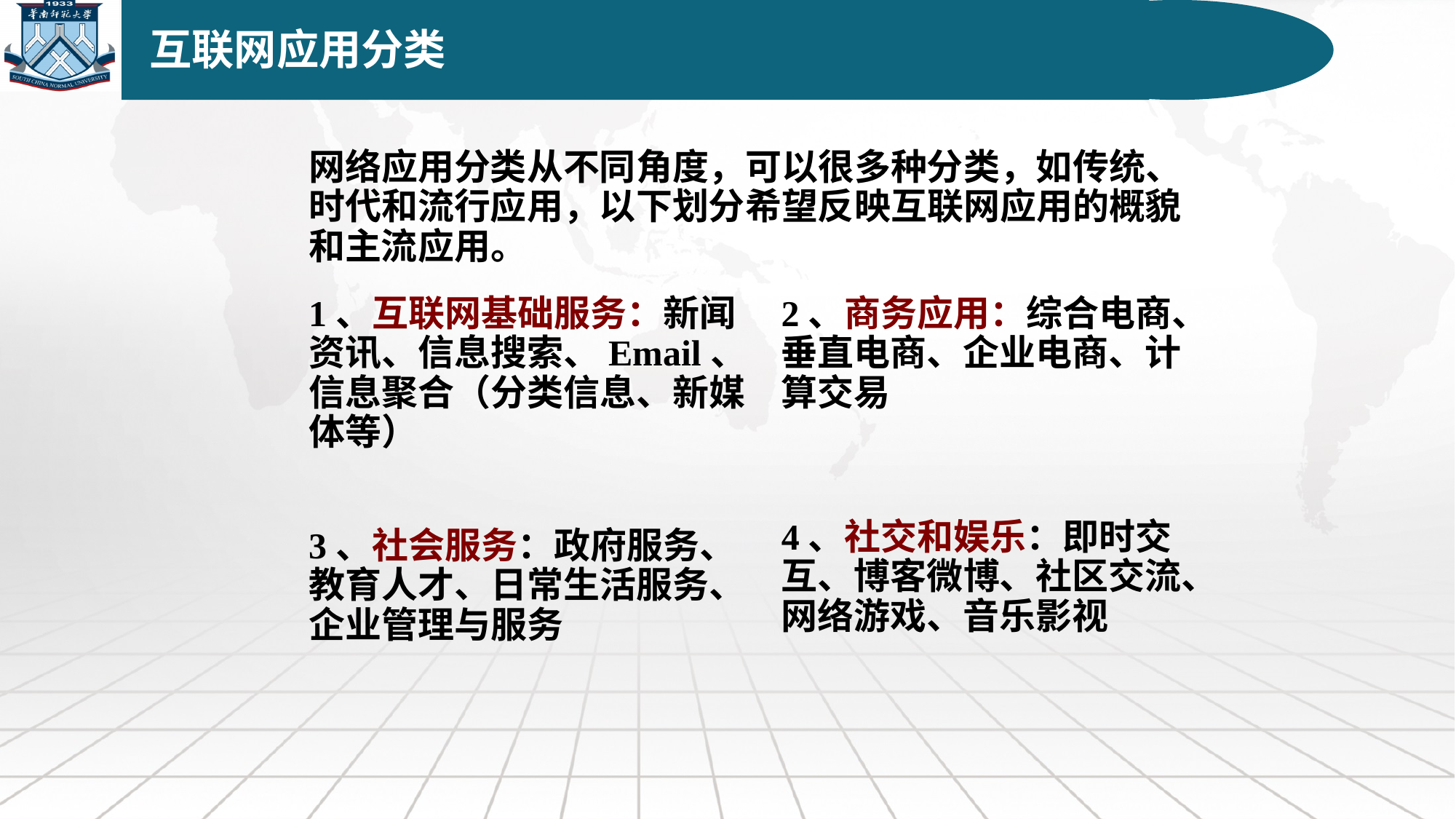

互联网应用分类
网络应用分类从不同角度，可以很多种分类，如传统、时代和流行应用，以下划分希望反映互联网应用的概貌和主流应用。
2、商务应用：综合电商、垂直电商、企业电商、计算交易
1、互联网基础服务：新闻资讯、信息搜索、Email、信息聚合（分类信息、新媒体等）
4、社交和娱乐：即时交互、博客微博、社区交流、网络游戏、音乐影视
3、社会服务：政府服务、教育人才、日常生活服务、企业管理与服务